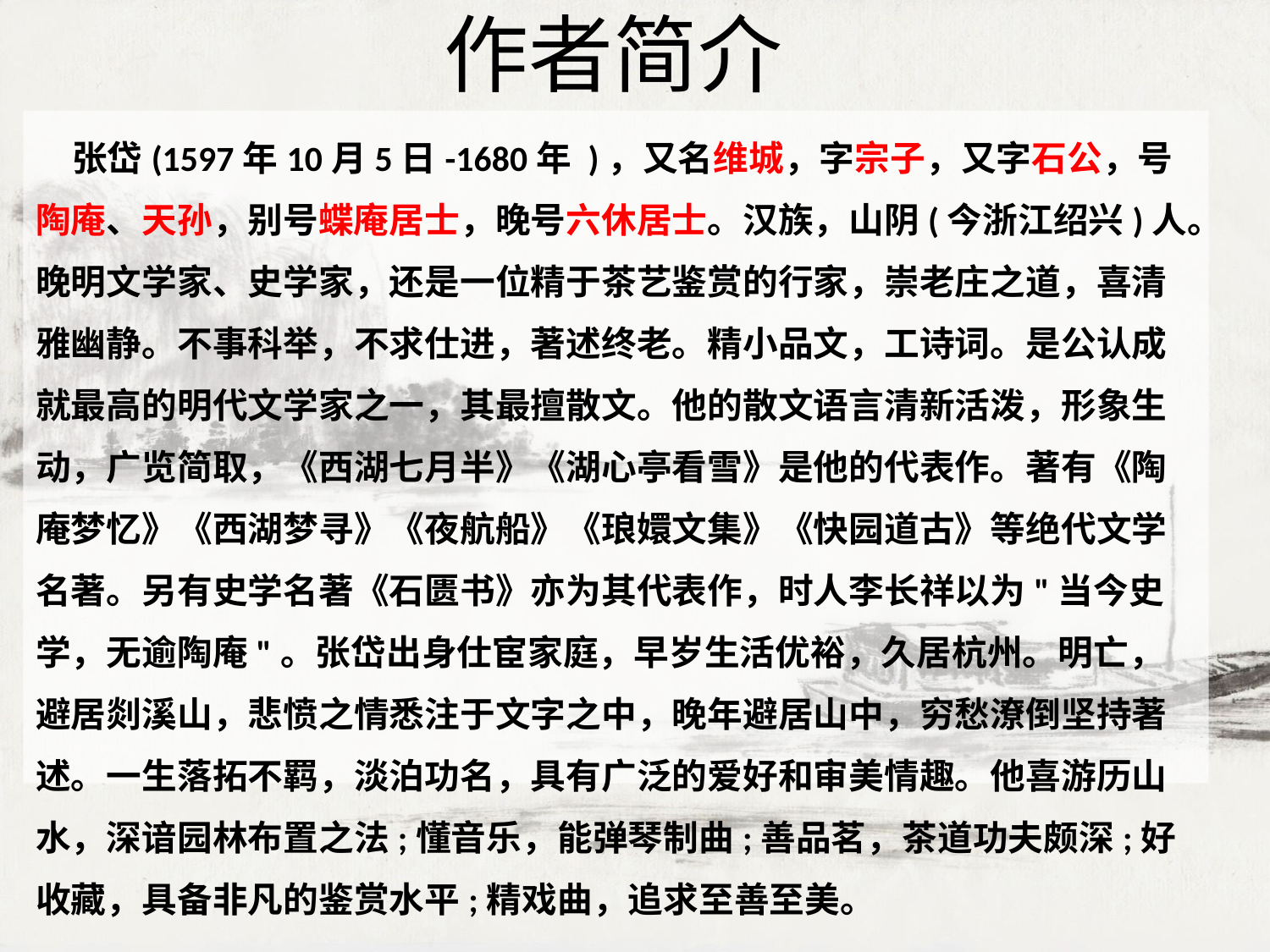

作者简介
    张岱(1597年10月5日-1680年 )，又名维城，字宗子，又字石公，号陶庵、天孙，别号蝶庵居士，晚号六休居士。汉族，山阴(今浙江绍兴)人。晚明文学家、史学家，还是一位精于茶艺鉴赏的行家，崇老庄之道，喜清雅幽静。不事科举，不求仕进，著述终老。精小品文，工诗词。是公认成就最高的明代文学家之一，其最擅散文。他的散文语言清新活泼，形象生动，广览简取，《西湖七月半》《湖心亭看雪》是他的代表作。著有《陶庵梦忆》《西湖梦寻》《夜航船》《琅嬛文集》《快园道古》等绝代文学名著。另有史学名著《石匮书》亦为其代表作，时人李长祥以为"当今史学，无逾陶庵"。张岱出身仕宦家庭，早岁生活优裕，久居杭州。明亡，避居剡溪山，悲愤之情悉注于文字之中，晚年避居山中，穷愁潦倒坚持著述。一生落拓不羁，淡泊功名，具有广泛的爱好和审美情趣。他喜游历山水，深谙园林布置之法;懂音乐，能弹琴制曲;善品茗，茶道功夫颇深;好收藏，具备非凡的鉴赏水平;精戏曲，追求至善至美。